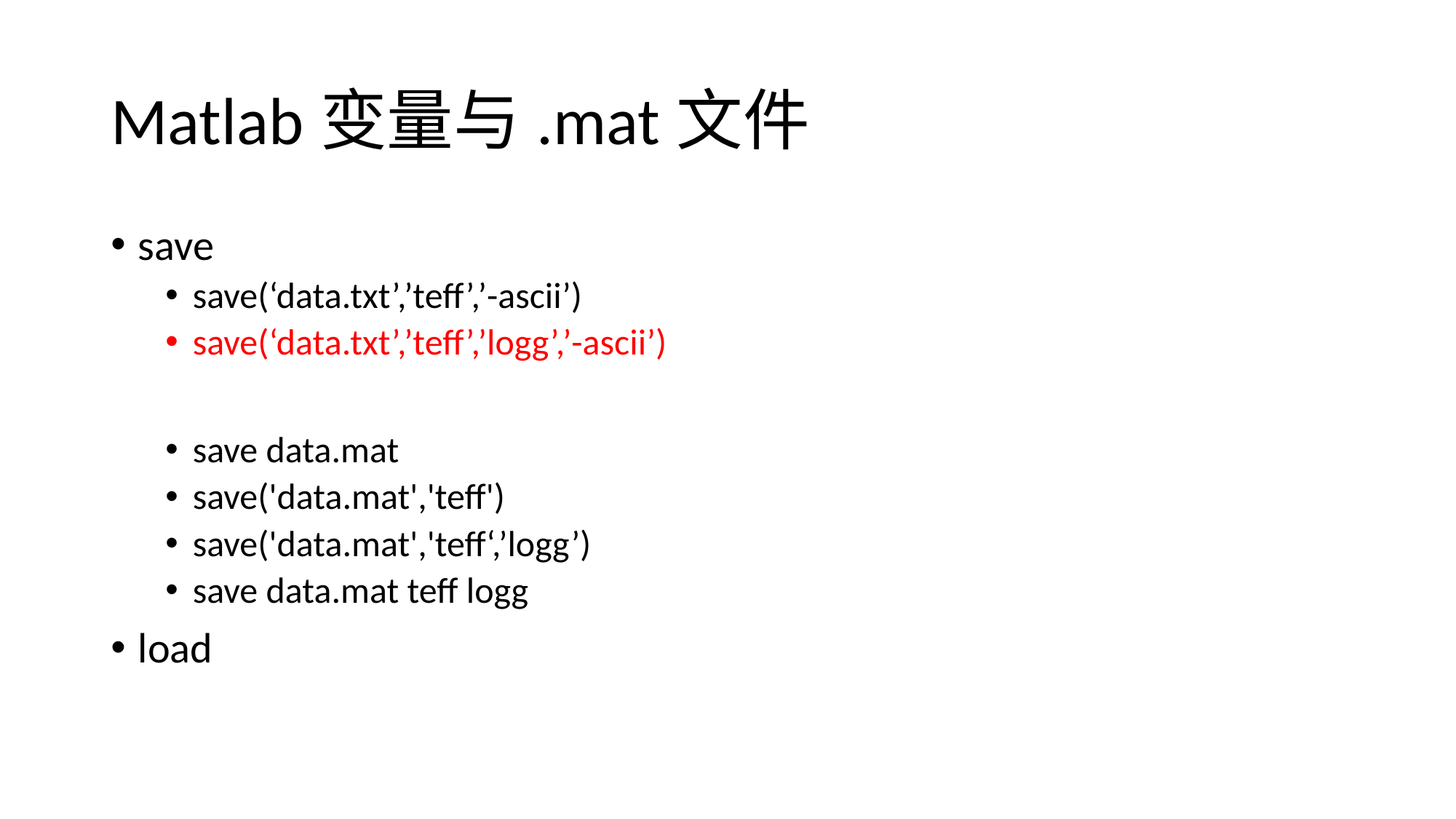

# Matlab变量与.mat文件
save
save(‘data.txt’,’teff’,’-ascii’)
save(‘data.txt’,’teff’,’logg’,’-ascii’)

save data.mat
save('data.mat','teff')
save('data.mat','teff‘,’logg’)
save data.mat teff logg
load